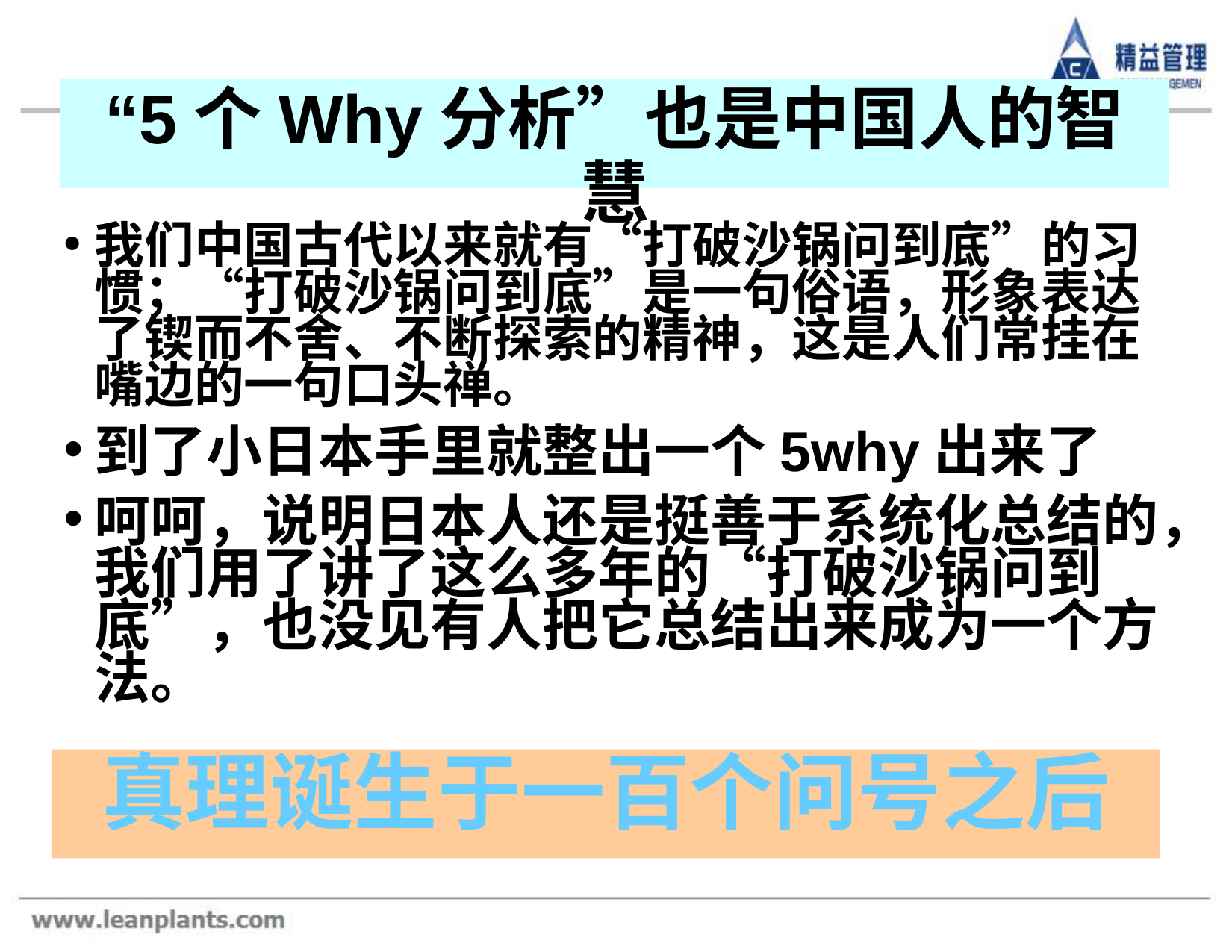

“5个Why分析”也是中国人的智慧
我们中国古代以来就有“打破沙锅问到底”的习惯；“打破沙锅问到底”是一句俗语，形象表达了锲而不舍、不断探索的精神，这是人们常挂在嘴边的一句口头禅。
到了小日本手里就整出一个5why出来了
呵呵，说明日本人还是挺善于系统化总结的，我们用了讲了这么多年的“打破沙锅问到底”，也没见有人把它总结出来成为一个方法。
真理诞生于一百个问号之后